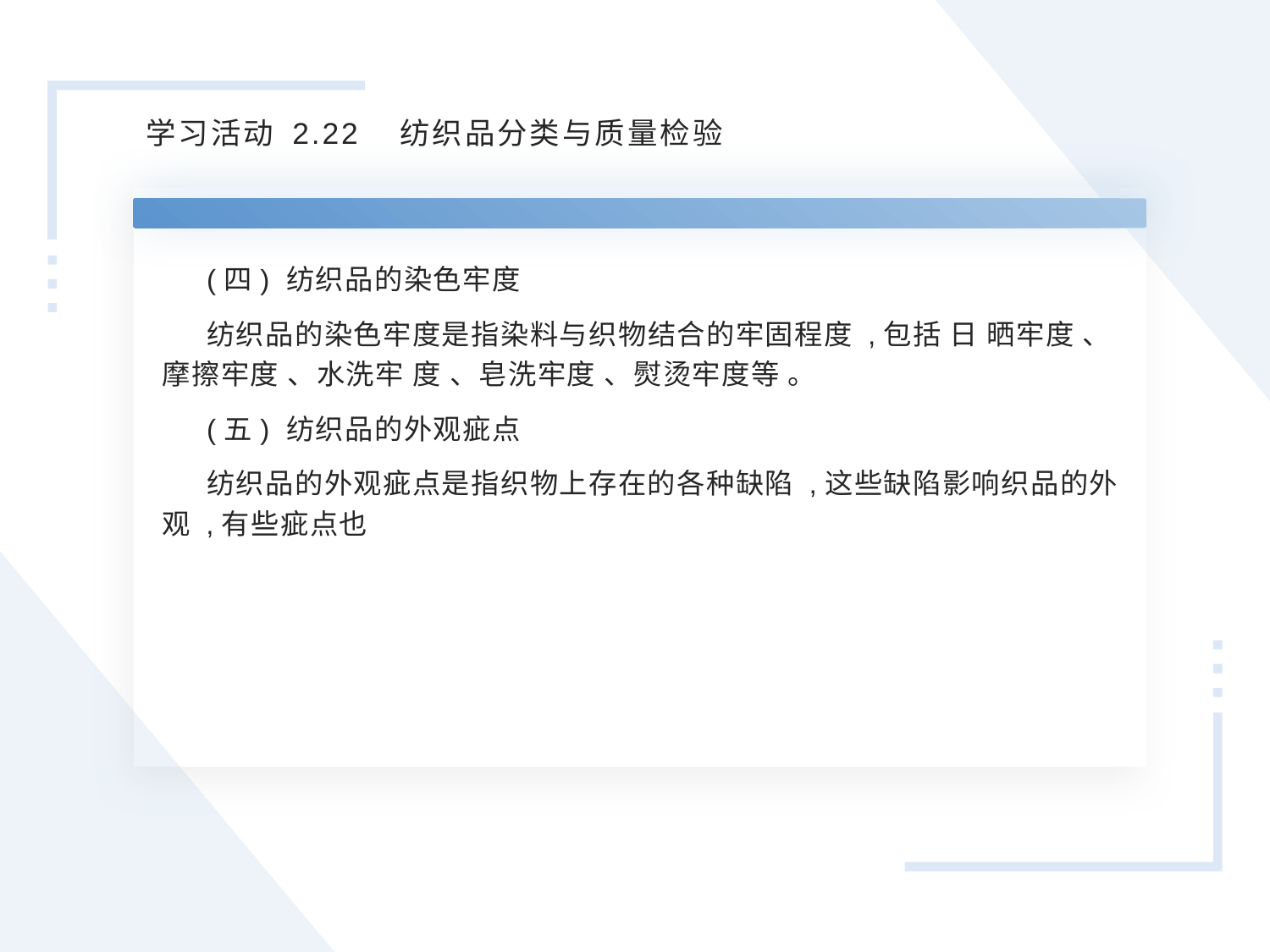

学习活动 2.22   纺织品分类与质量检验
(三) 纺织品的服用性能
1. 纺织品的起毛、起球性能
2. 纺织品的刚挺度和悬垂性
3. 纺织品的含气性、透气性和保暖性
4. 吸湿性
5. 缩水性

(四) 纺织品的染色牢度
纺织品的染色牢度是指染料与织物结合的牢固程度 ,包括 日 晒牢度 、摩擦牢度 、水洗牢 度 、皂洗牢度 、熨烫牢度等 。
(五) 纺织品的外观疵点
纺织品的外观疵点是指织物上存在的各种缺陷 ,这些缺陷影响织品的外观 ,有些疵点也